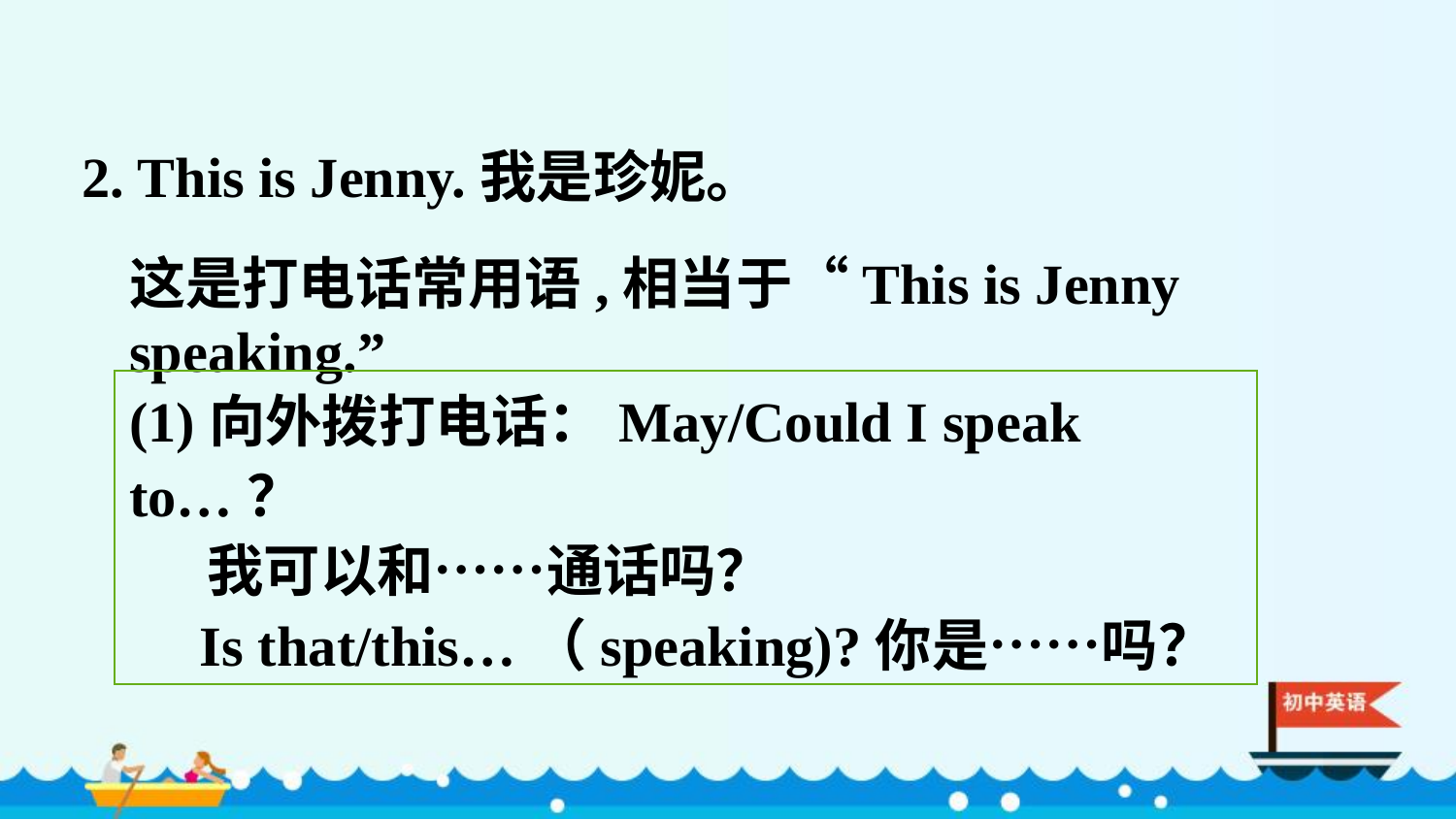

2. This is Jenny.我是珍妮。
这是打电话常用语,相当于“This is Jenny speaking.”
(1)向外拨打电话：May/Could I speak to…？
     我可以和……通话吗？
     Is that/this…（speaking)?你是……吗？